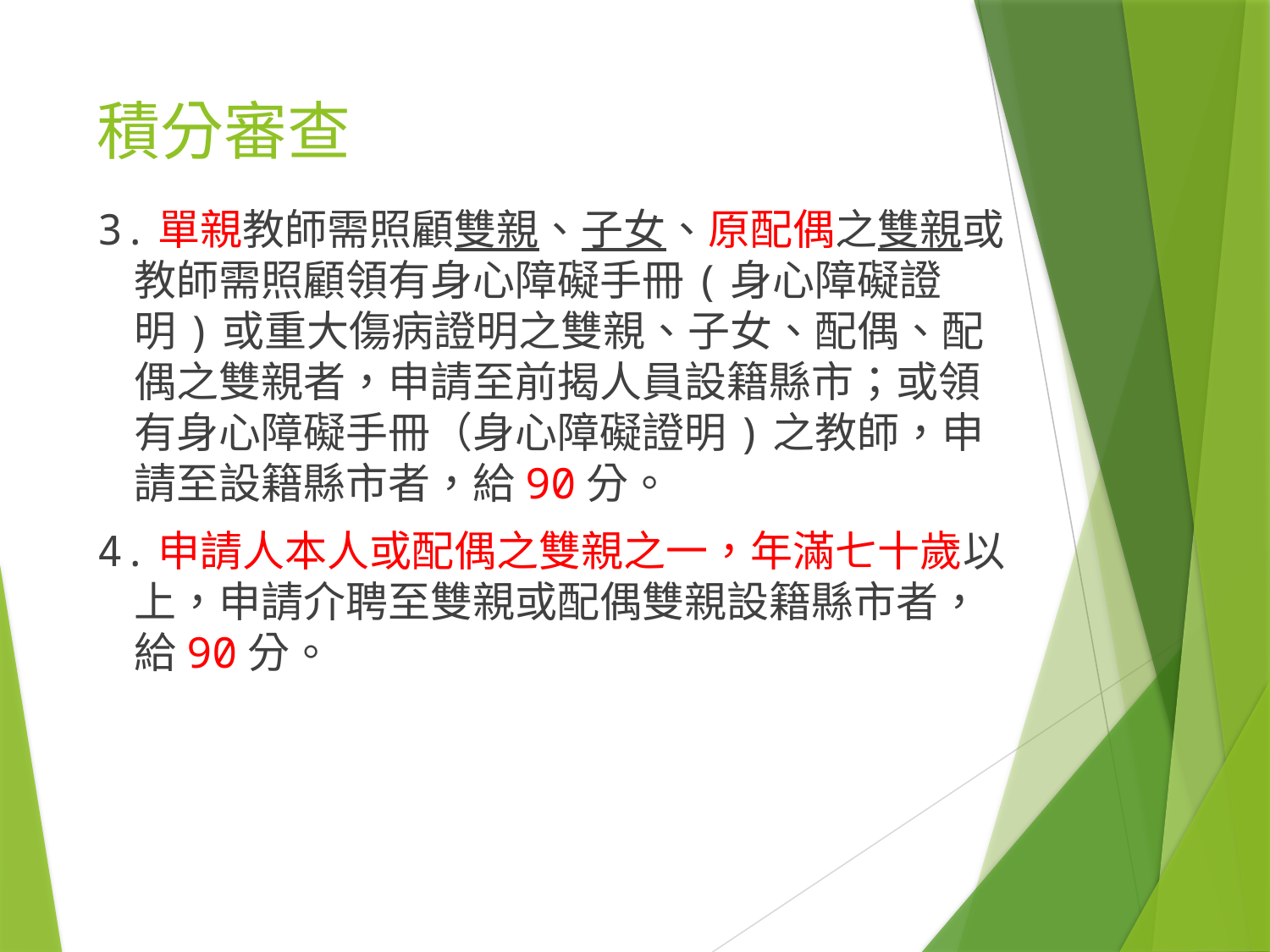

# 積分審查
3.單親教師需照顧雙親、子女、原配偶之雙親或教師需照顧領有身心障礙手冊(身心障礙證明)或重大傷病證明之雙親、子女、配偶、配偶之雙親者，申請至前揭人員設籍縣市；或領有身心障礙手冊（身心障礙證明)之教師，申請至設籍縣市者，給90分。
4.申請人本人或配偶之雙親之一，年滿七十歲以上，申請介聘至雙親或配偶雙親設籍縣市者，給90分。